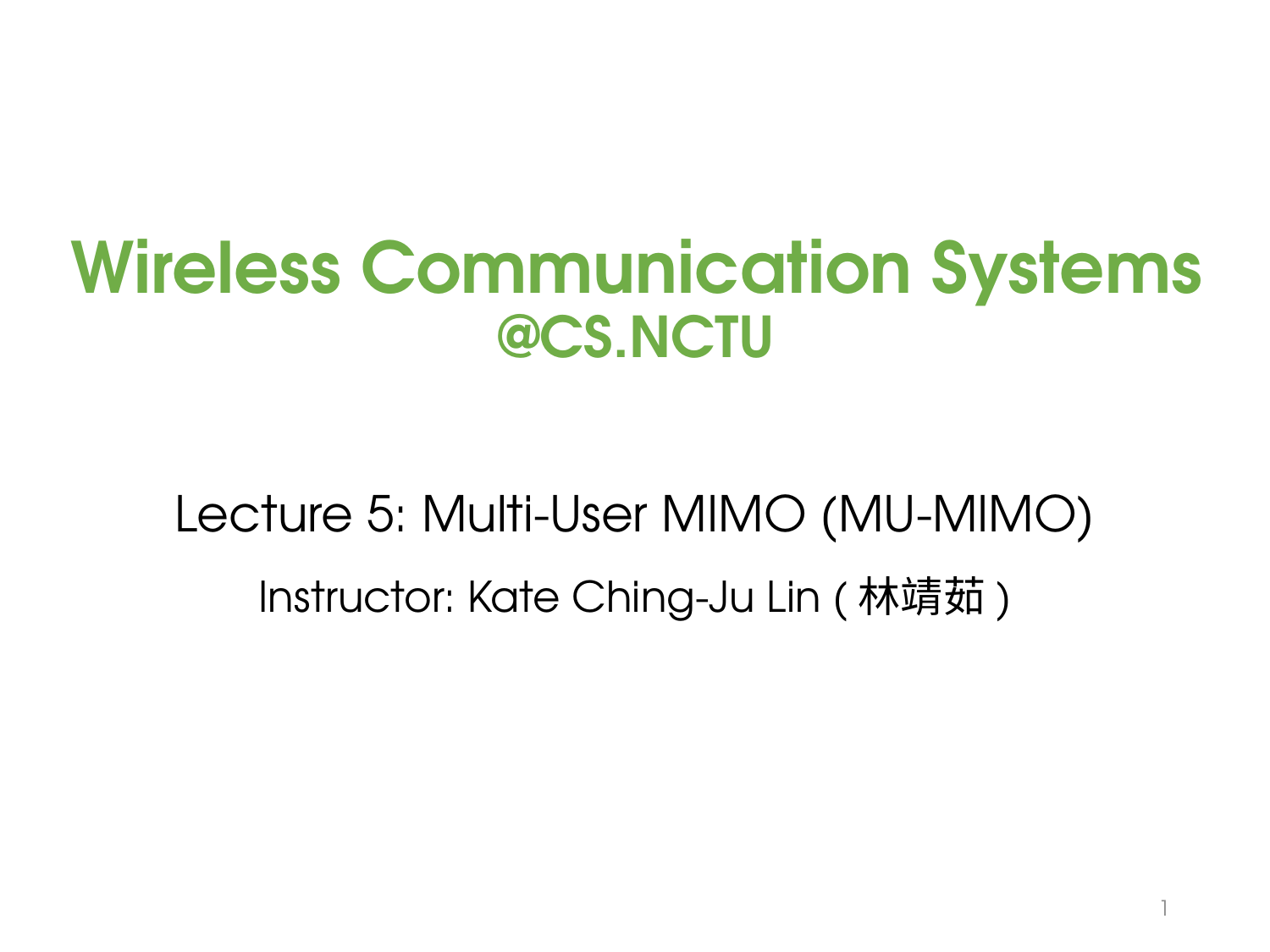

# Wireless Communication Systems @CS.NCTU
Lecture 5: Multi-User MIMO (MU-MIMO)
Instructor: Kate Ching-Ju Lin (林靖茹)
1